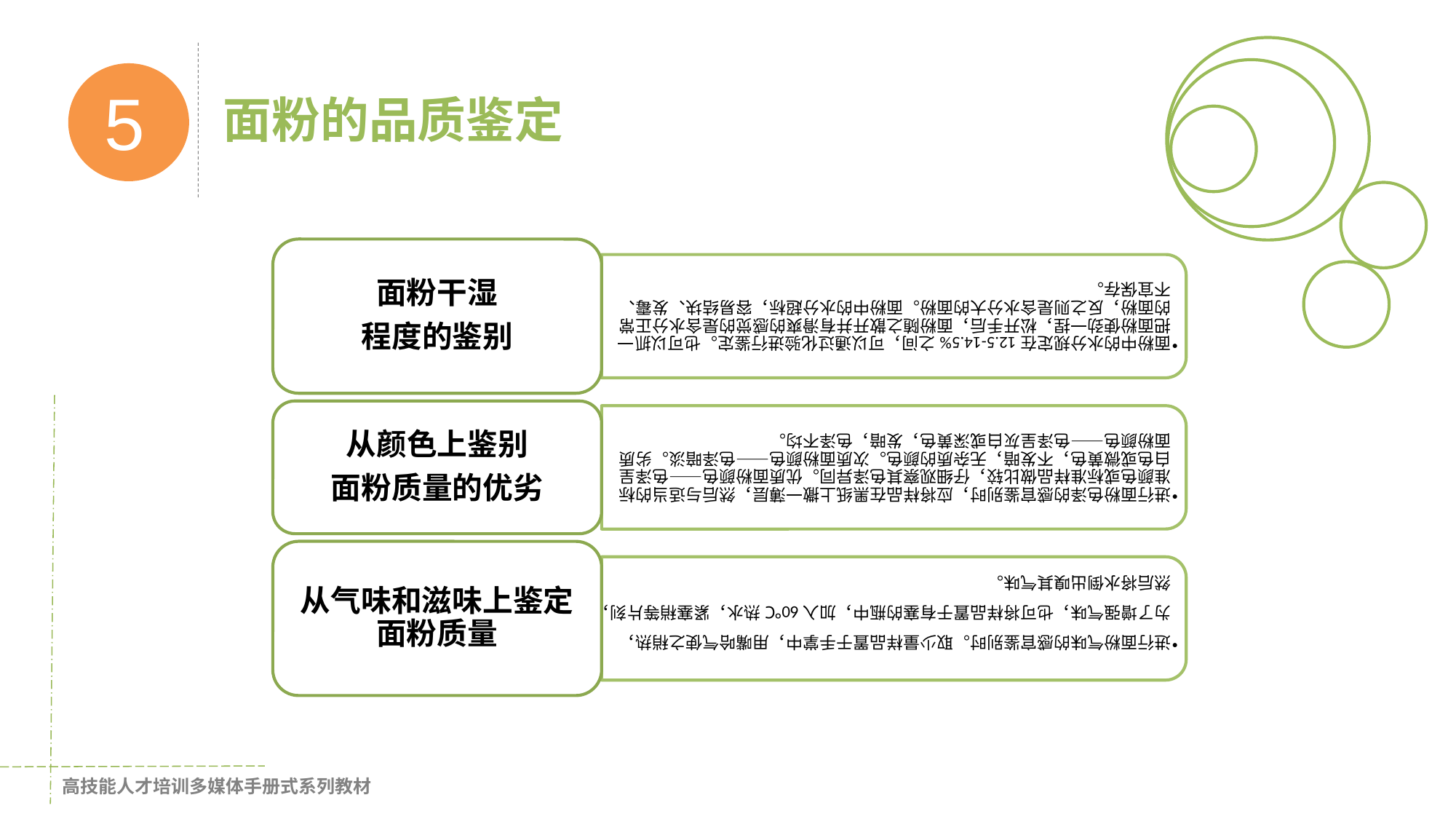

5
面粉的品质鉴定
面粉中的水分规定在12.5-14.5%之间，可以通过化验进行鉴定。也可以抓一把面粉使劲一捏，松开手后，面粉随之散开并有滑爽的感觉的是含水分正常的面粉，反之则是含水分大的面粉。面粉中的水分超标，容易结块、发霉、不宜保存。
面粉干湿
程度的鉴别
进行面粉色泽的感官鉴别时，应将样品在黑纸上撒一薄层，然后与适当的标准颜色或标准样品做比较，仔细观察其色泽异同。优质面粉颜色——色泽呈白色或微黄色，不发暗，无杂质的颜色。次质面粉颜色——色泽暗淡。劣质面粉颜色——色泽呈灰白或深黄色，发暗，色泽不均。
从颜色上鉴别
面粉质量的优劣
进行面粉气味的感官鉴别时。取少量样品置于手掌中，用嘴哈气使之稍热，为了增强气味，也可将样品置于有塞的瓶中，加入60℃热水，紧塞稍等片刻，然后将水倒出嗅其气味。
从气味和滋味上鉴定面粉质量